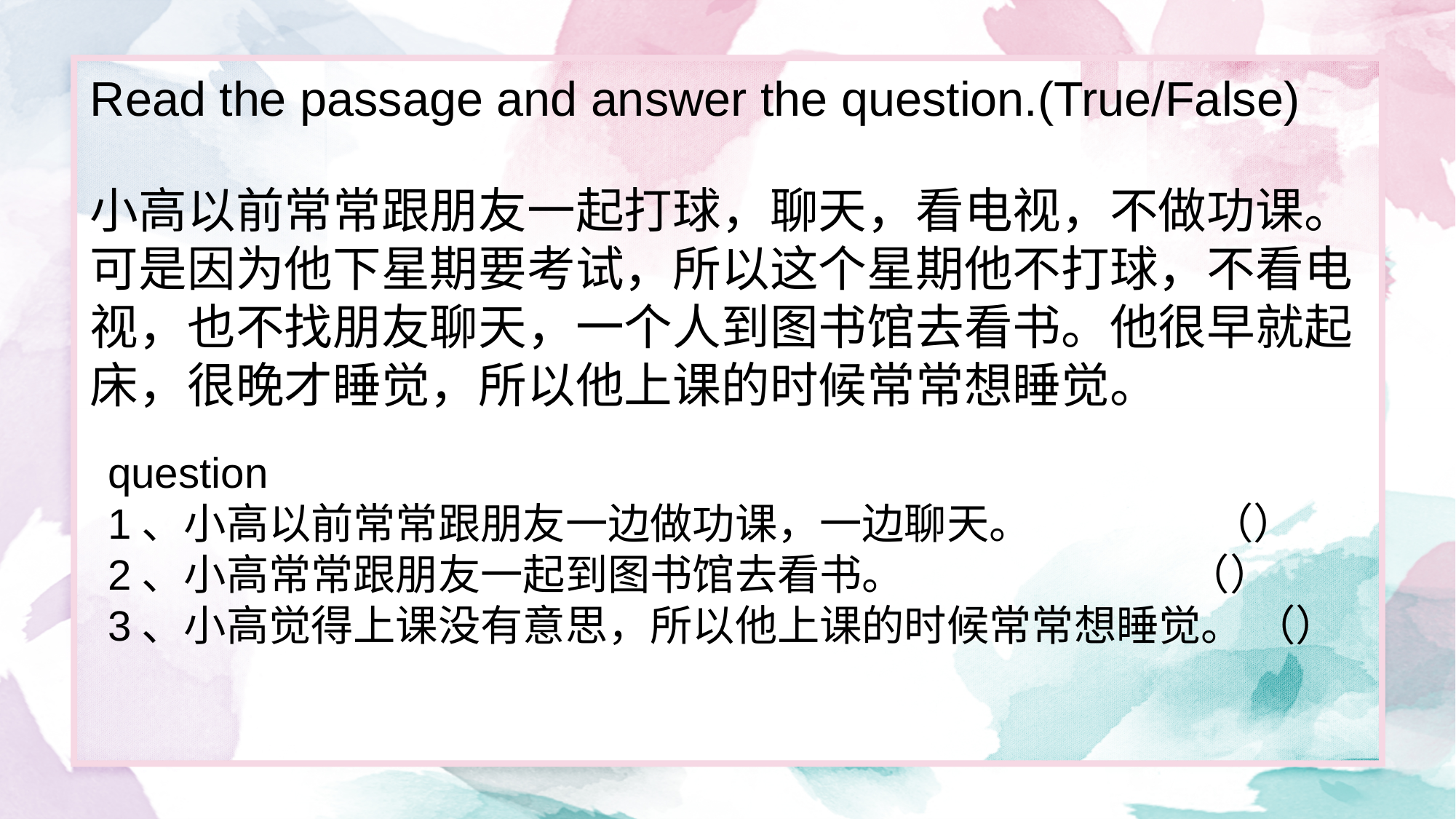

Read the passage and answer the question.(True/False)
小高以前常常跟朋友一起打球，聊天，看电视，不做功课。可是因为他下星期要考试，所以这个星期他不打球，不看电视，也不找朋友聊天，一个人到图书馆去看书。他很早就起床，很晚才睡觉，所以他上课的时候常常想睡觉。
question
1、小高以前常常跟朋友一边做功课，一边聊天。                   （）
2、小高常常跟朋友一起到图书馆去看书。                              （）
3、小高觉得上课没有意思，所以他上课的时候常常想睡觉。 （）